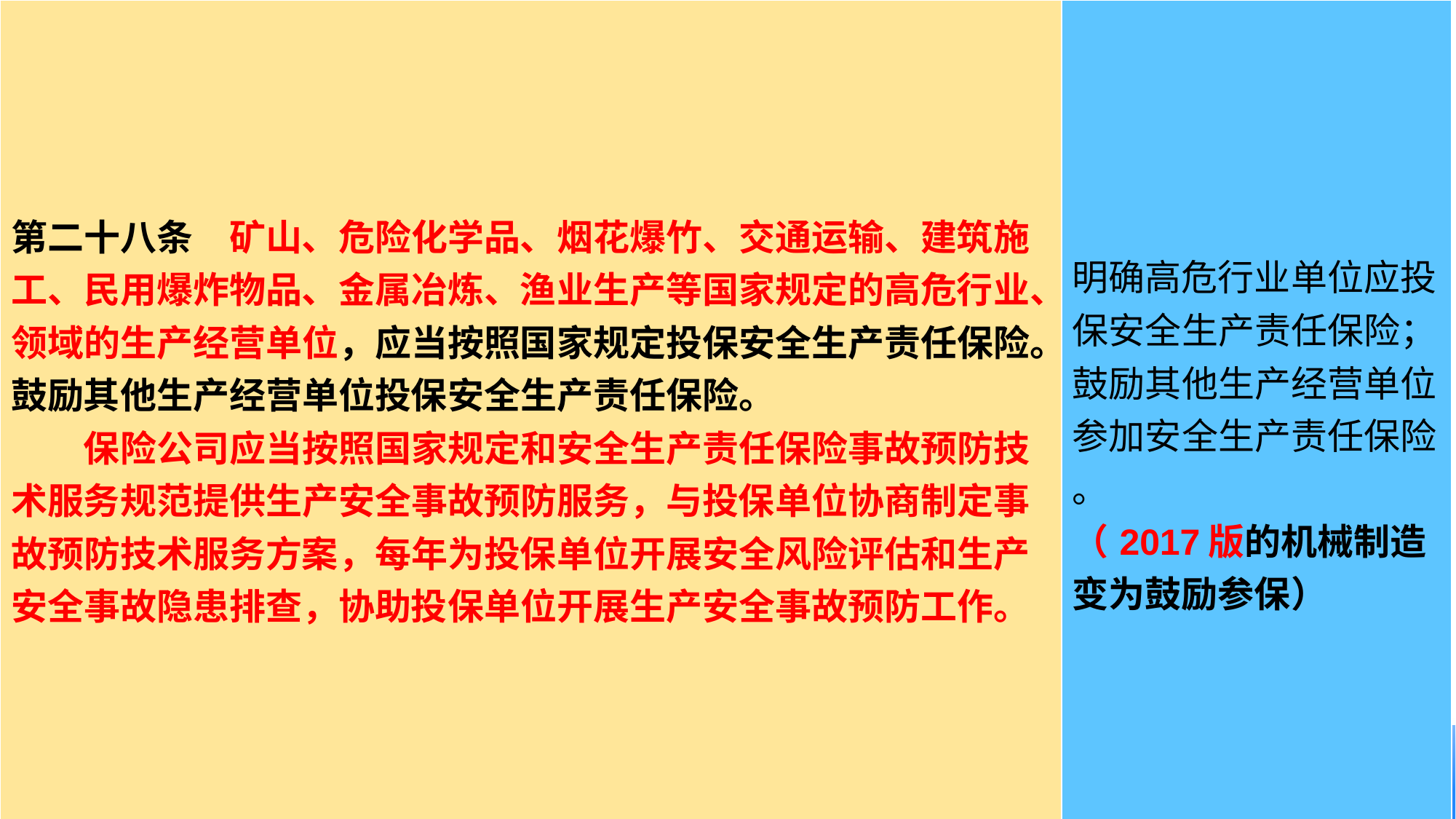

| 第二十八条　矿山、危险化学品、烟花爆竹、交通运输、建筑施工、民用爆炸物品、金属冶炼、渔业生产等国家规定的高危行业、领域的生产经营单位，应当按照国家规定投保安全生产责任保险。鼓励其他生产经营单位投保安全生产责任保险。 　　保险公司应当按照国家规定和安全生产责任保险事故预防技术服务规范提供生产安全事故预防服务，与投保单位协商制定事故预防技术服务方案，每年为投保单位开展安全风险评估和生产安全事故隐患排查，协助投保单位开展生产安全事故预防工作。 | 明确高危行业单位应投保安全生产责任保险；鼓励其他生产经营单位参加安全生产责任保险 。 （2017版的机械制造变为鼓励参保） |
| --- | --- |
#